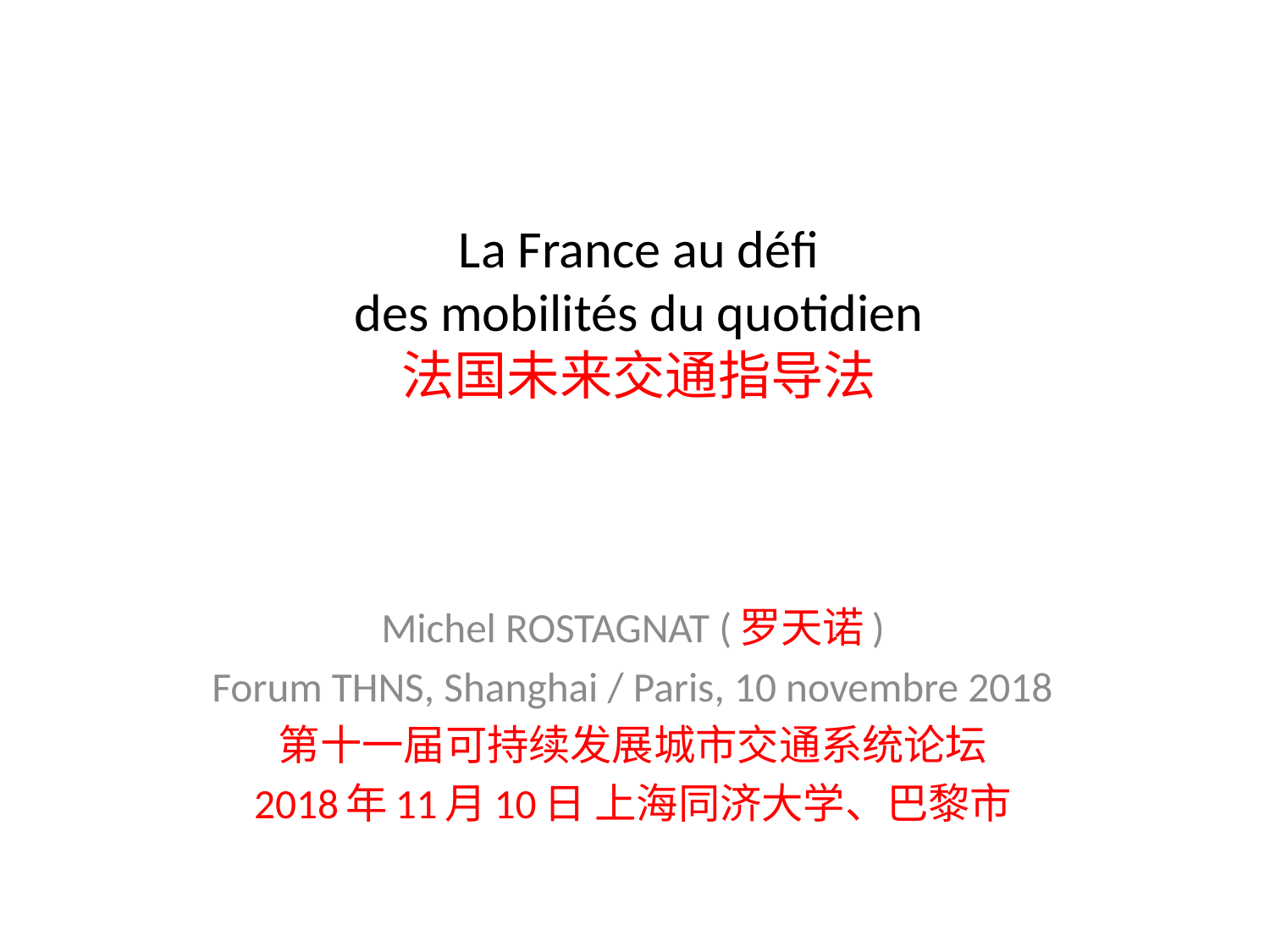

# La France au défi des mobilités du quotidien 法国未来交通指导法
Michel ROSTAGNAT (罗天诺)
Forum THNS, Shanghai / Paris, 10 novembre 2018
第十一届可持续发展城市交通系统论坛
2018年11月10日 上海同济大学、巴黎市